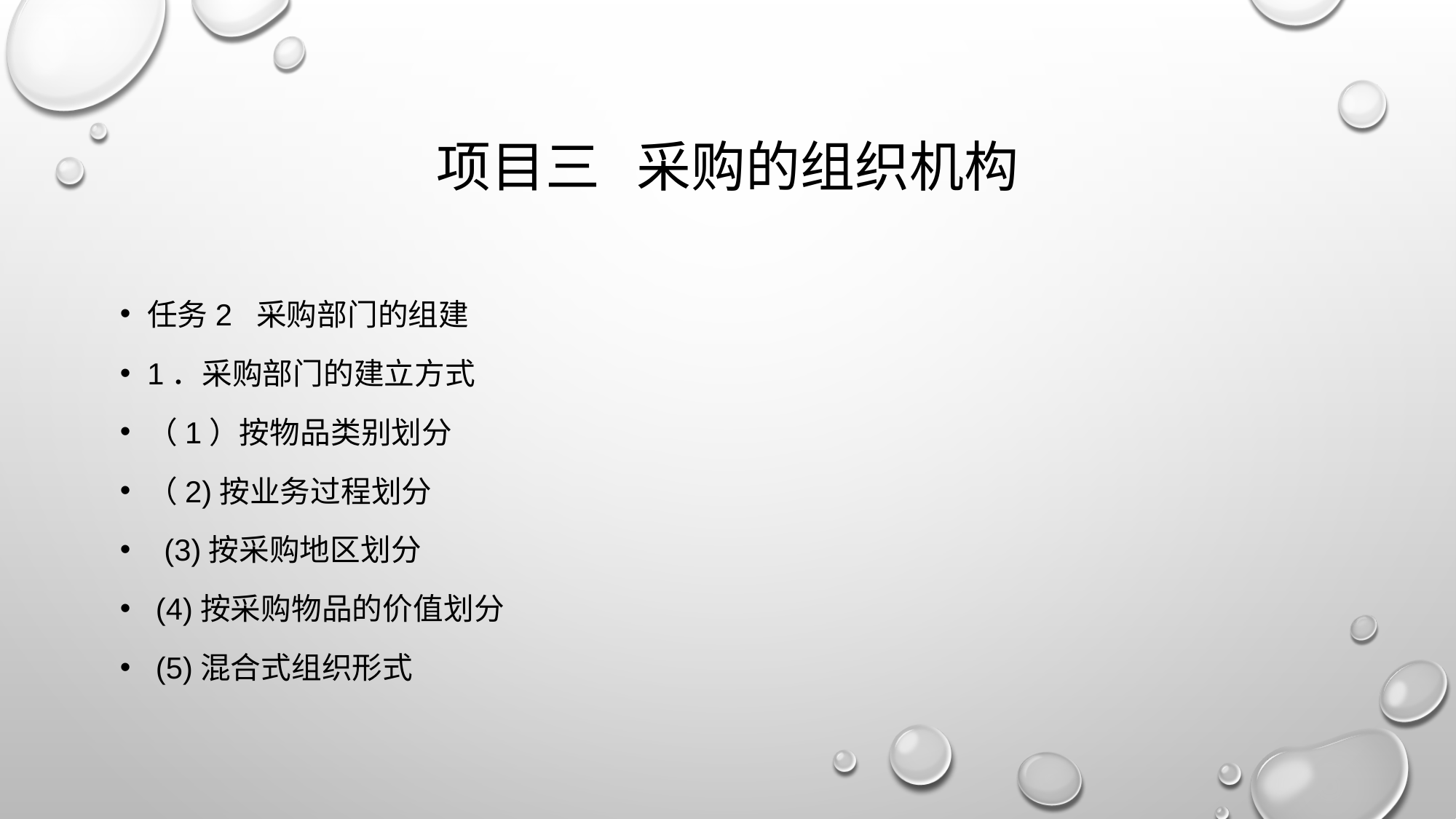

# 项目三   采购的组织机构
任务2  采购部门的组建
1．采购部门的建立方式
（1）按物品类别划分
（2)按业务过程划分
  (3)按采购地区划分
 (4)按采购物品的价值划分
 (5)混合式组织形式